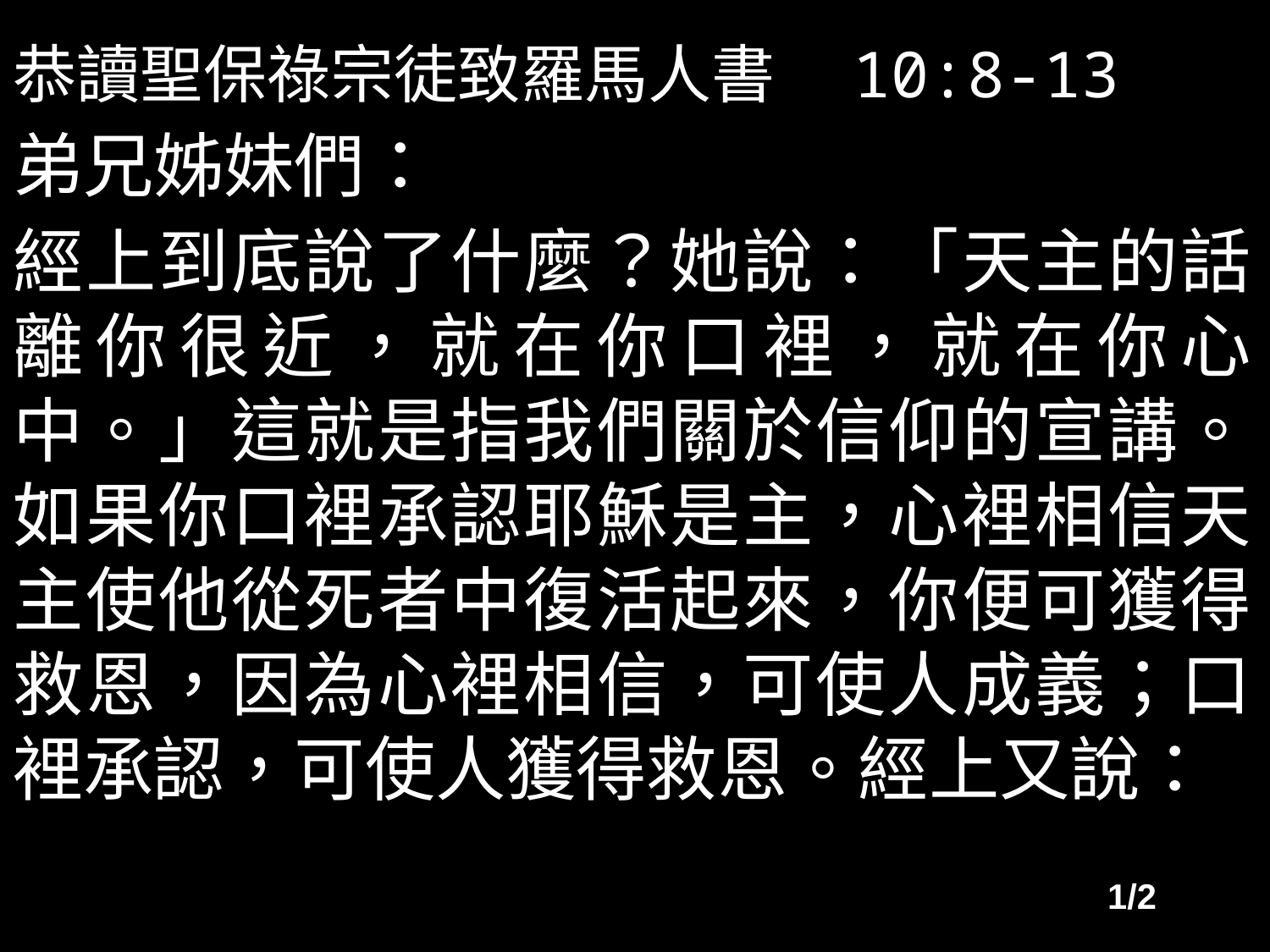

恭讀聖保祿宗徒致羅馬人書　10:8-13
弟兄姊妹們：
經上到底說了什麼？她說：「天主的話離你很近，就在你口裡，就在你心中。」這就是指我們關於信仰的宣講。如果你口裡承認耶穌是主，心裡相信天主使他從死者中復活起來，你便可獲得救恩，因為心裡相信，可使人成義；口裡承認，可使人獲得救恩。經上又說：
1/2